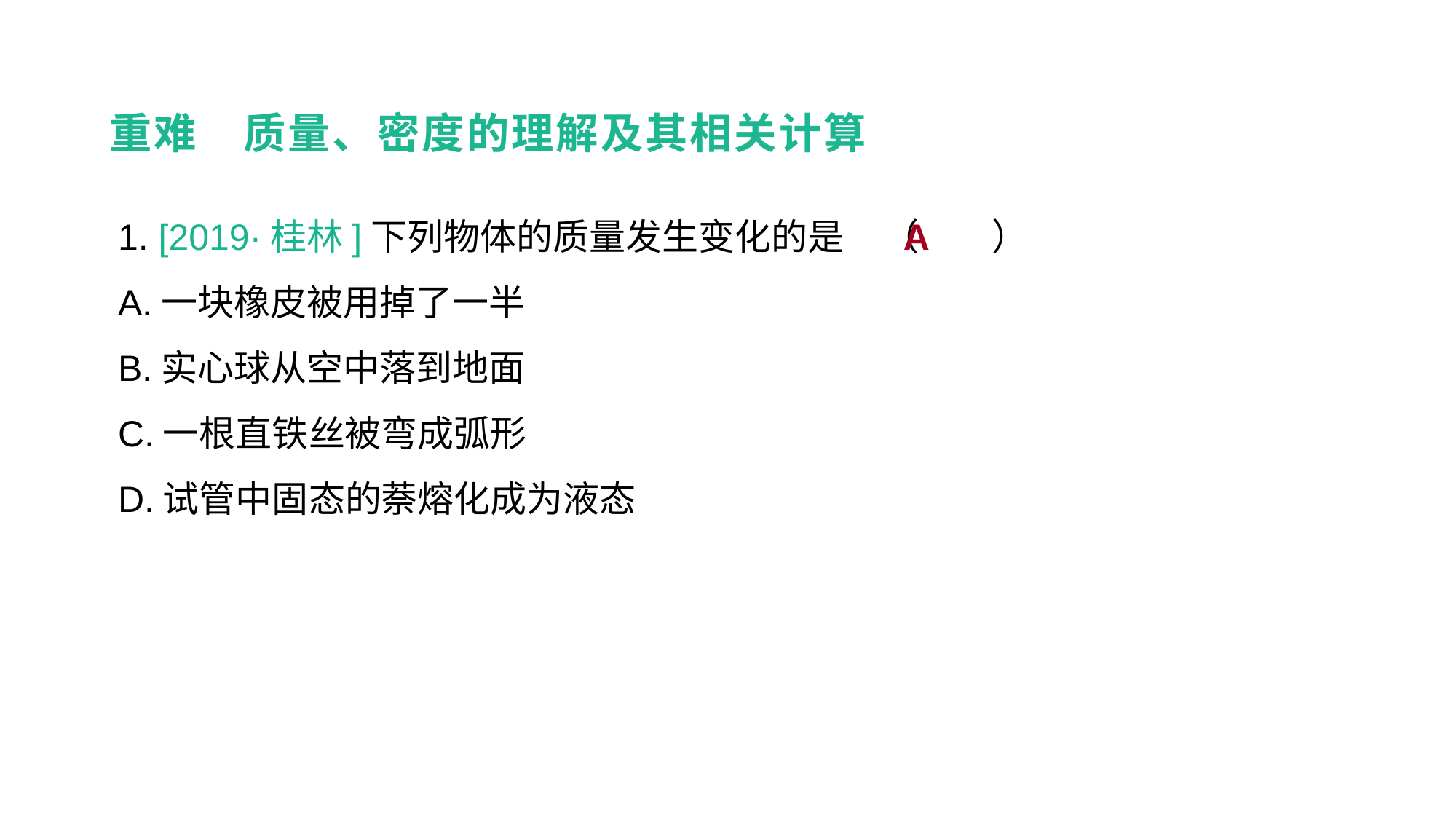

重难　质量、密度的理解及其相关计算
1. [2019·桂林]下列物体的质量发生变化的是	（　　）
A.一块橡皮被用掉了一半
B.实心球从空中落到地面
C.一根直铁丝被弯成弧形
D.试管中固态的萘熔化成为液态
A
重难突破 能力提升